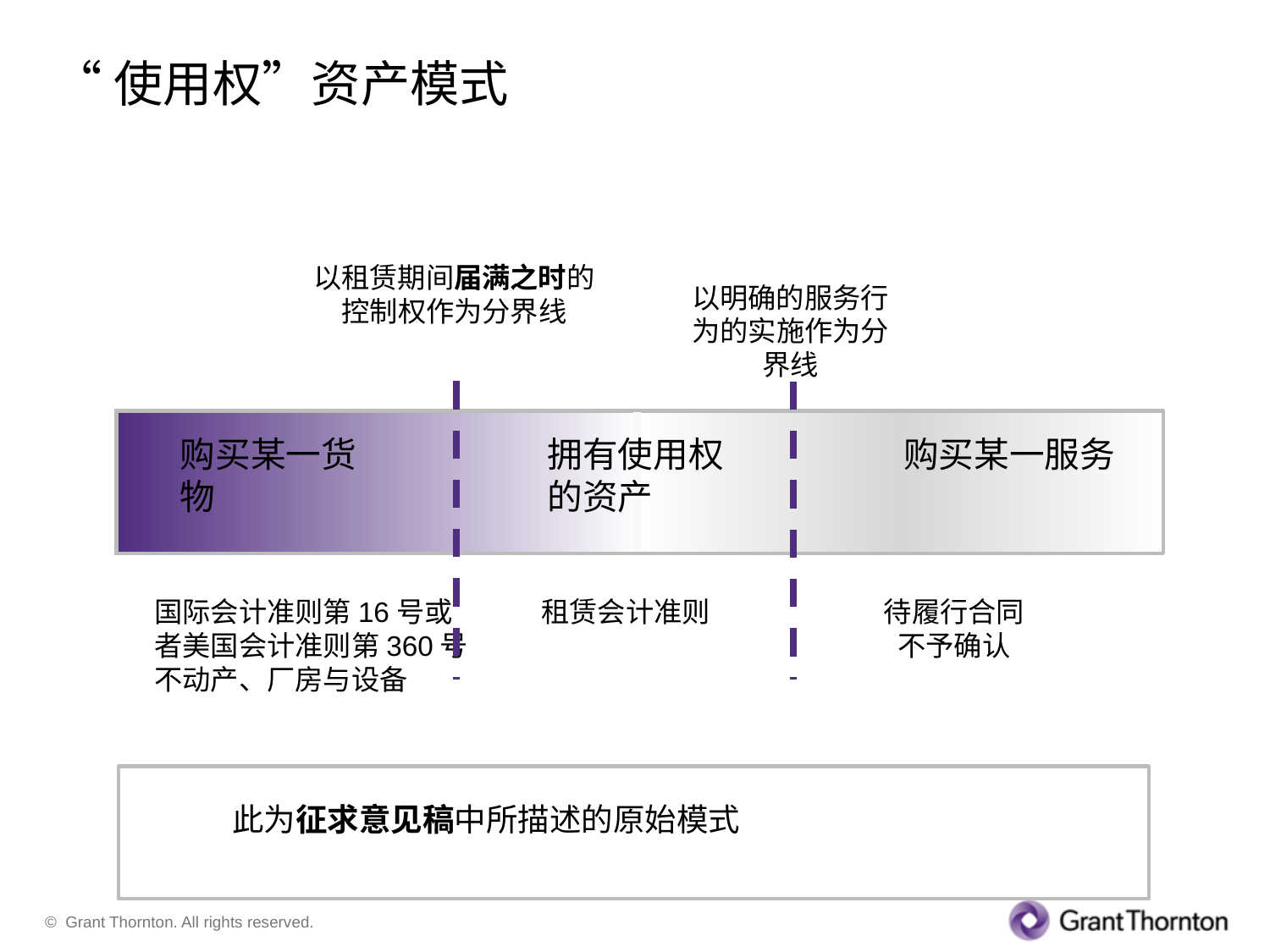

# “使用权”资产模式
以租赁期间届满之时的控制权作为分界线
以明确的服务行为的实施作为分界线

购买某一货物
拥有使用权的资产
购买某一服务

国际会计准则第16号或
者美国会计准则第360号
不动产、厂房与设备
租赁会计准则
待履行合同
不予确认

此为征求意见稿中所描述的原始模式